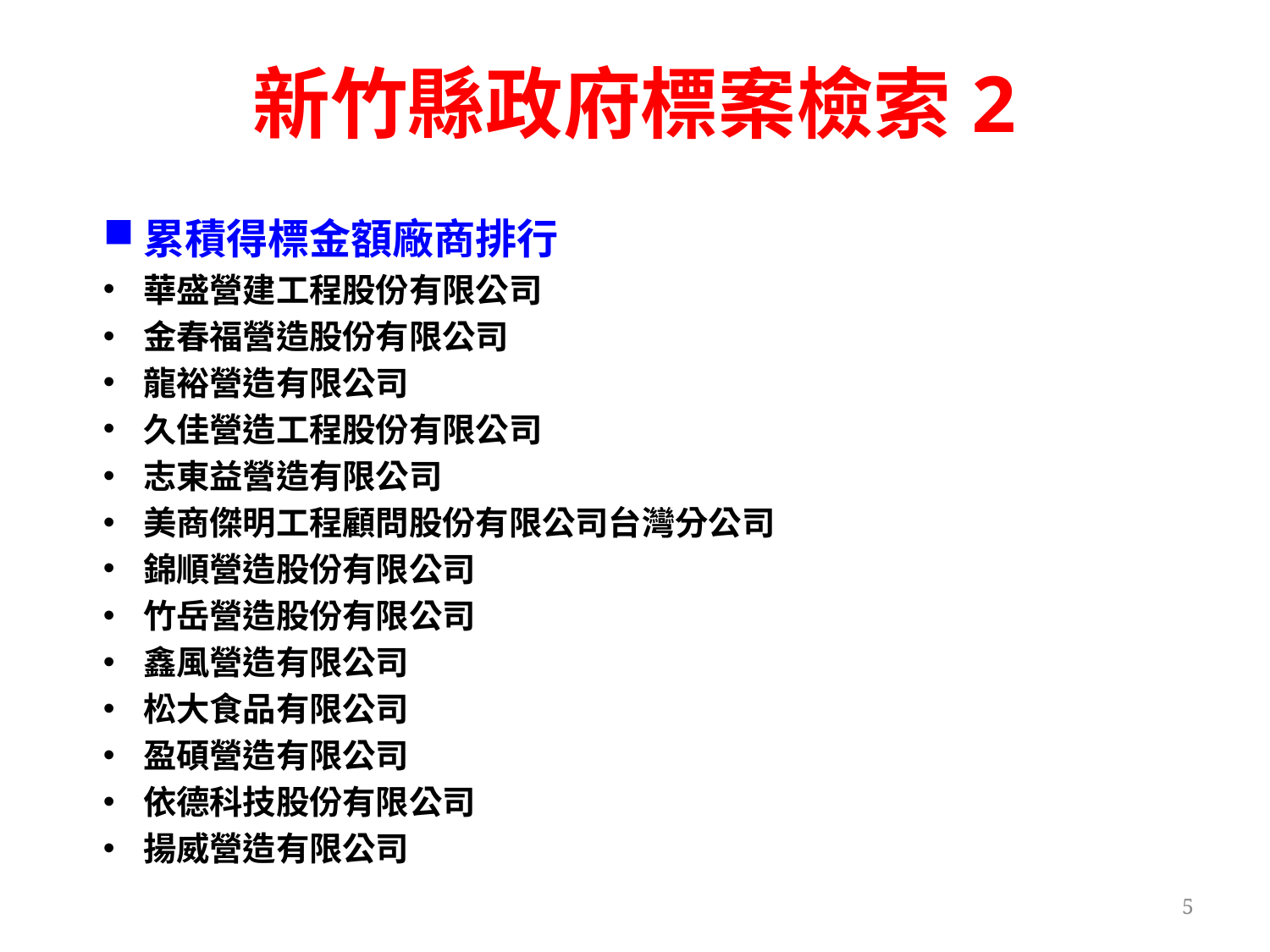

新竹縣政府標案檢索2
累積得標金額廠商排行
華盛營建工程股份有限公司
金春福營造股份有限公司
龍裕營造有限公司
久佳營造工程股份有限公司
志東益營造有限公司
美商傑明工程顧問股份有限公司台灣分公司
錦順營造股份有限公司
竹岳營造股份有限公司
鑫風營造有限公司
松大食品有限公司
盈碩營造有限公司
依德科技股份有限公司
揚威營造有限公司
5